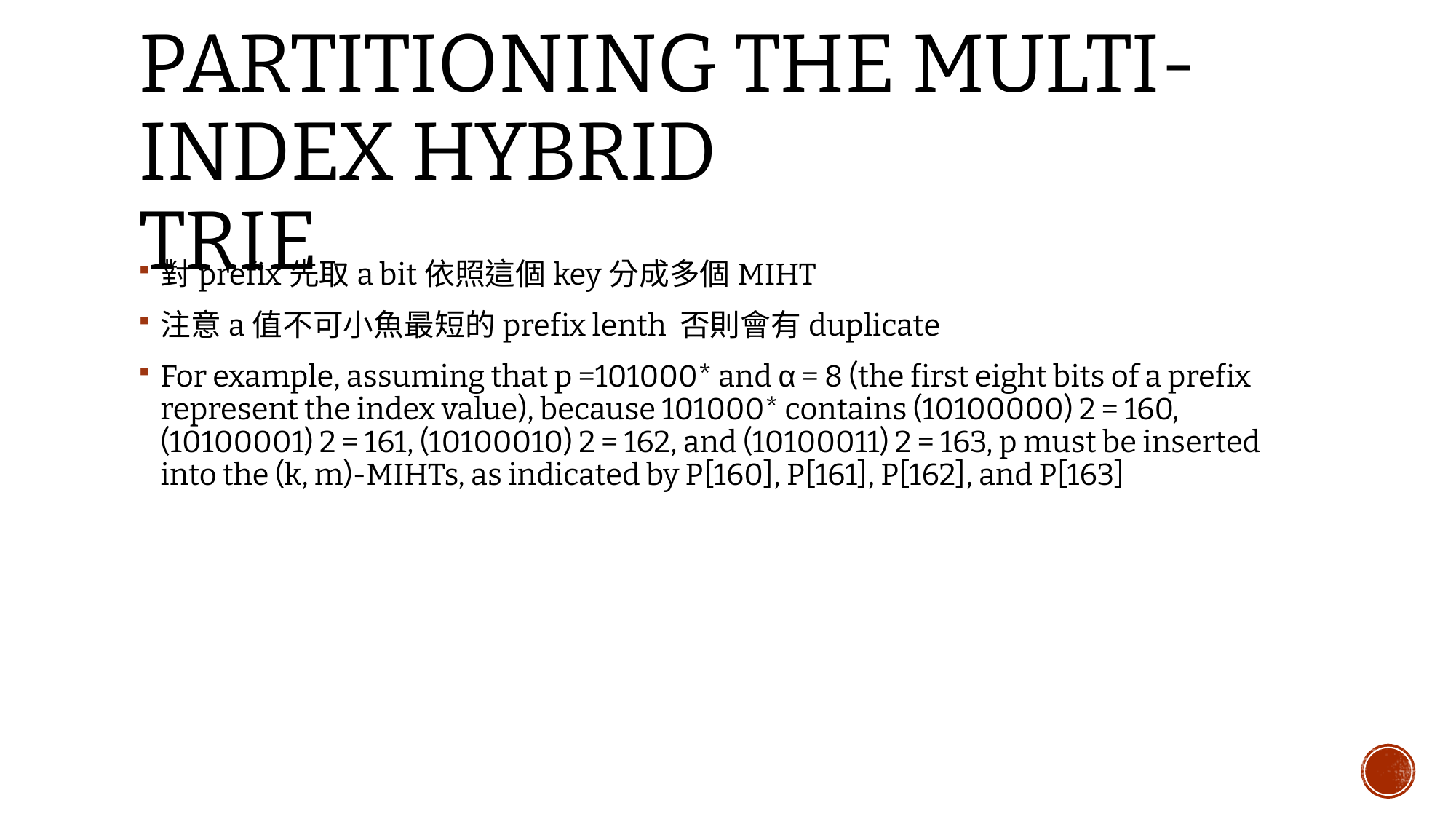

# PARTITIONING THE MULTI-INDEX HYBRID TRIE
對prefix先取a bit依照這個key分成多個MIHT
注意a值不可小魚最短的prefix lenth 否則會有duplicate
For example, assuming that p =101000* and α = 8 (the ﬁrst eight bits of a preﬁx represent the index value), because 101000* contains (10100000) 2 = 160, (10100001) 2 = 161, (10100010) 2 = 162, and (10100011) 2 = 163, p must be inserted into the (k, m)-MIHTs, as indicated by P[160], P[161], P[162], and P[163]